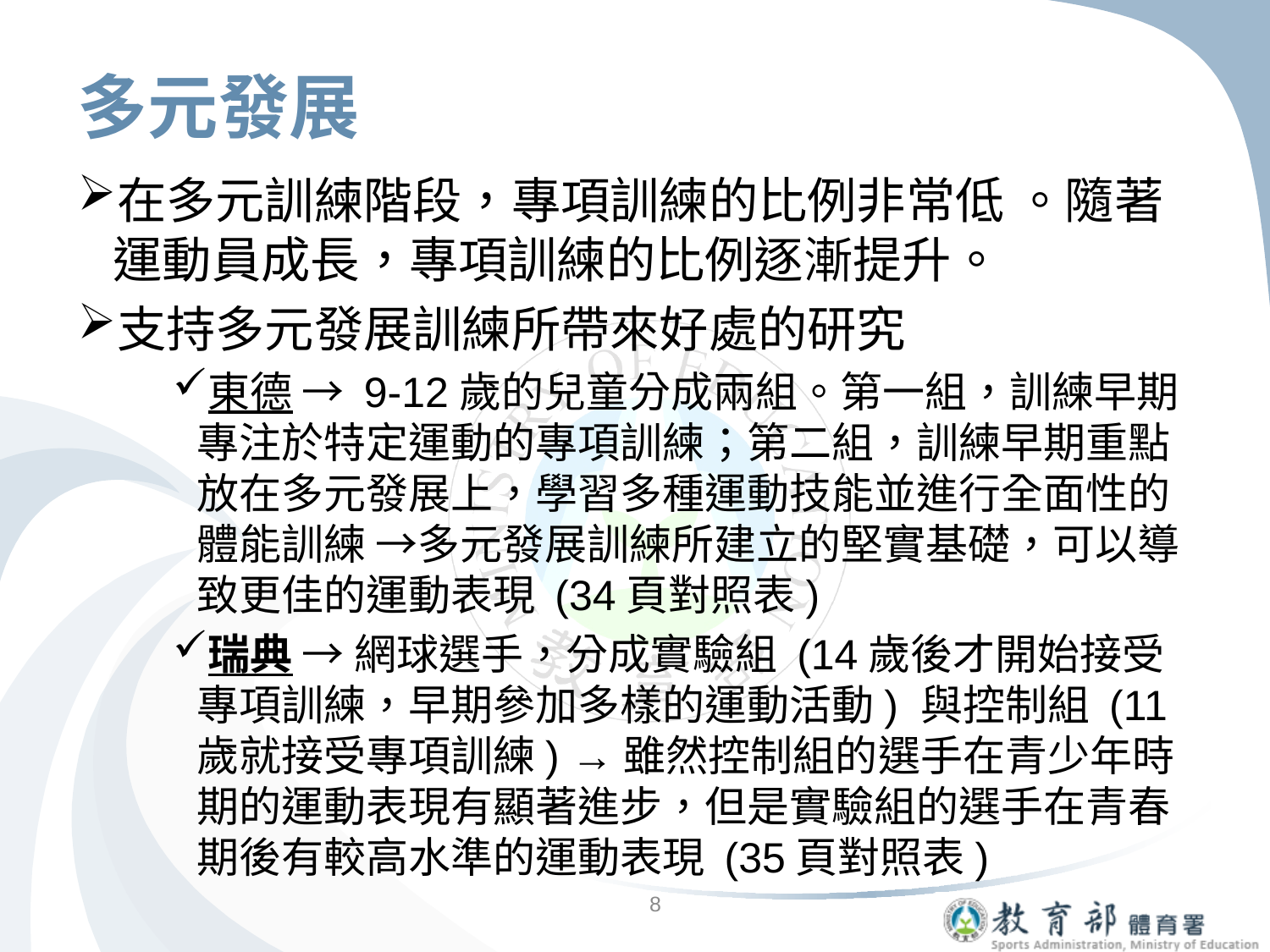

# 多元發展
在多元訓練階段，專項訓練的比例非常低 。隨著運動員成長，專項訓練的比例逐漸提升。
支持多元發展訓練所帶來好處的研究
東德 → 9-12歲的兒童分成兩組。第一組，訓練早期專注於特定運動的專項訓練；第二組，訓練早期重點放在多元發展上，學習多種運動技能並進行全面性的體能訓練 →多元發展訓練所建立的堅實基礎，可以導致更佳的運動表現 (34頁對照表)
瑞典 → 網球選手，分成實驗組 (14歲後才開始接受專項訓練，早期參加多樣的運動活動) 與控制組 (11歲就接受專項訓練) →雖然控制組的選手在青少年時期的運動表現有顯著進步，但是實驗組的選手在青春期後有較高水準的運動表現 (35頁對照表)
8